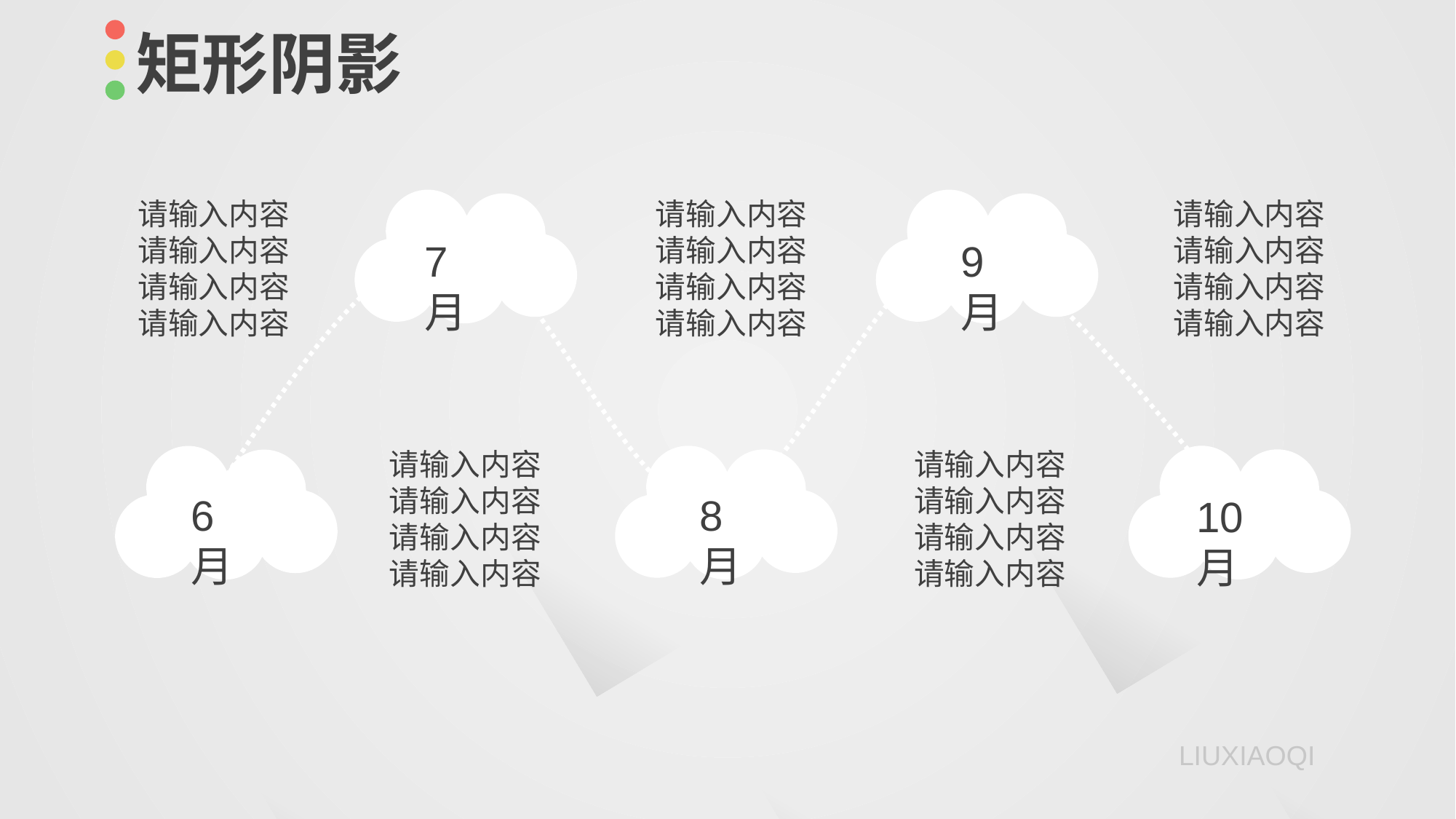

矩形阴影

请输入内容请输入内容请输入内容请输入内容
请输入内容请输入内容请输入内容请输入内容
请输入内容请输入内容请输入内容请输入内容
7月
9月

请输入内容请输入内容请输入内容请输入内容
请输入内容请输入内容请输入内容请输入内容

6月
8月
10月

LIUXIAOQI